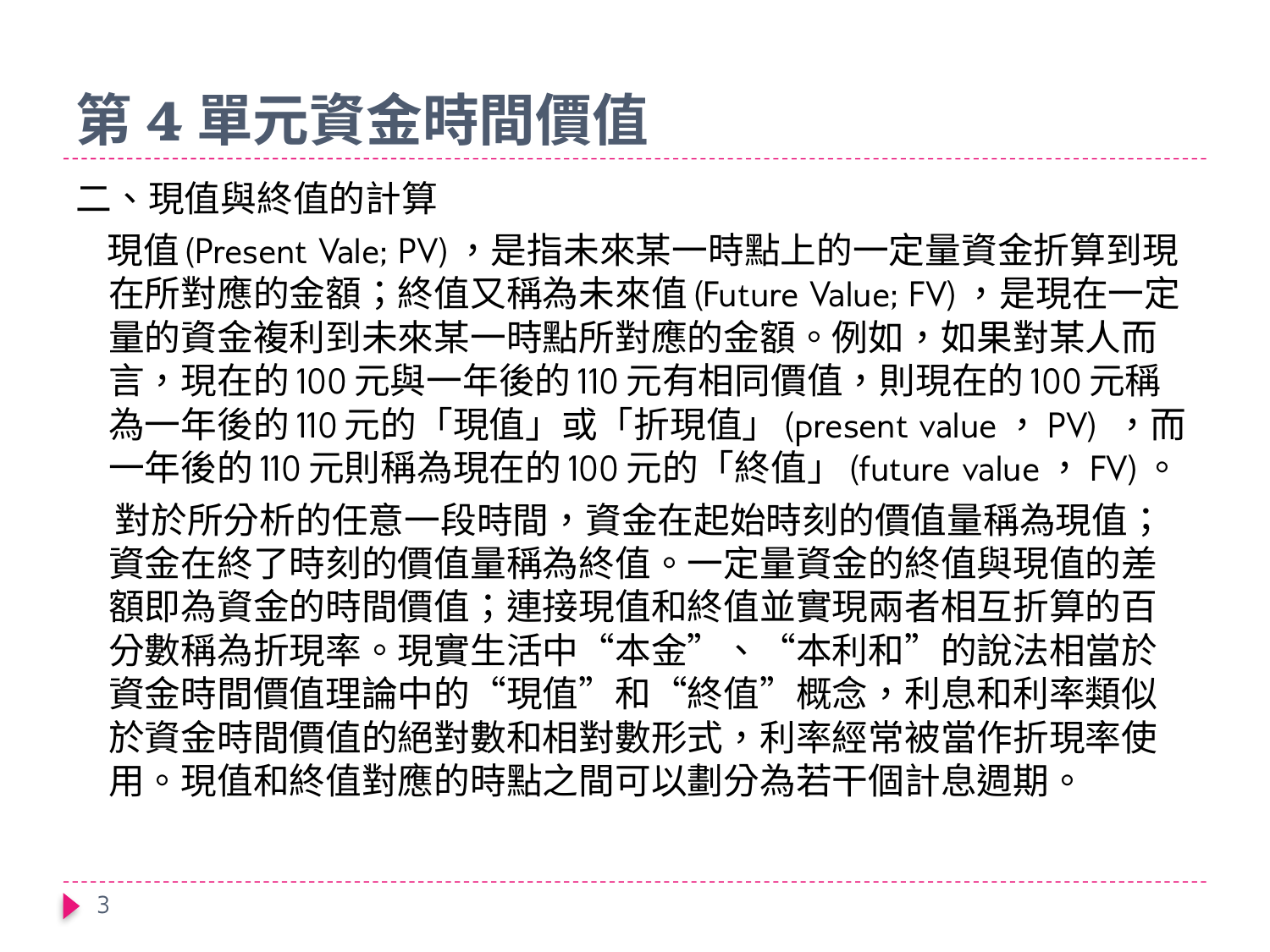

# 第4單元資金時間價值
二、現值與終值的計算
   現值(Present Vale; PV)，是指未來某一時點上的一定量資金折算到現在所對應的金額；終值又稱為未來值(Future Value; FV)，是現在一定量的資金複利到未來某一時點所對應的金額。例如，如果對某人而言，現在的100元與一年後的110元有相同價值，則現在的100元稱為一年後的110元的「現值」或「折現值」(present value，PV) ，而一年後的110元則稱為現在的100元的「終值」(future value，FV)。
    對於所分析的任意一段時間，資金在起始時刻的價值量稱為現值；資金在終了時刻的價值量稱為終值。一定量資金的終值與現值的差額即為資金的時間價值；連接現值和終值並實現兩者相互折算的百分數稱為折現率。現實生活中“本金”、“本利和”的說法相當於資金時間價值理論中的“現值”和“終值”概念，利息和利率類似於資金時間價值的絕對數和相對數形式，利率經常被當作折現率使用。現值和終值對應的時點之間可以劃分為若干個計息週期。

3